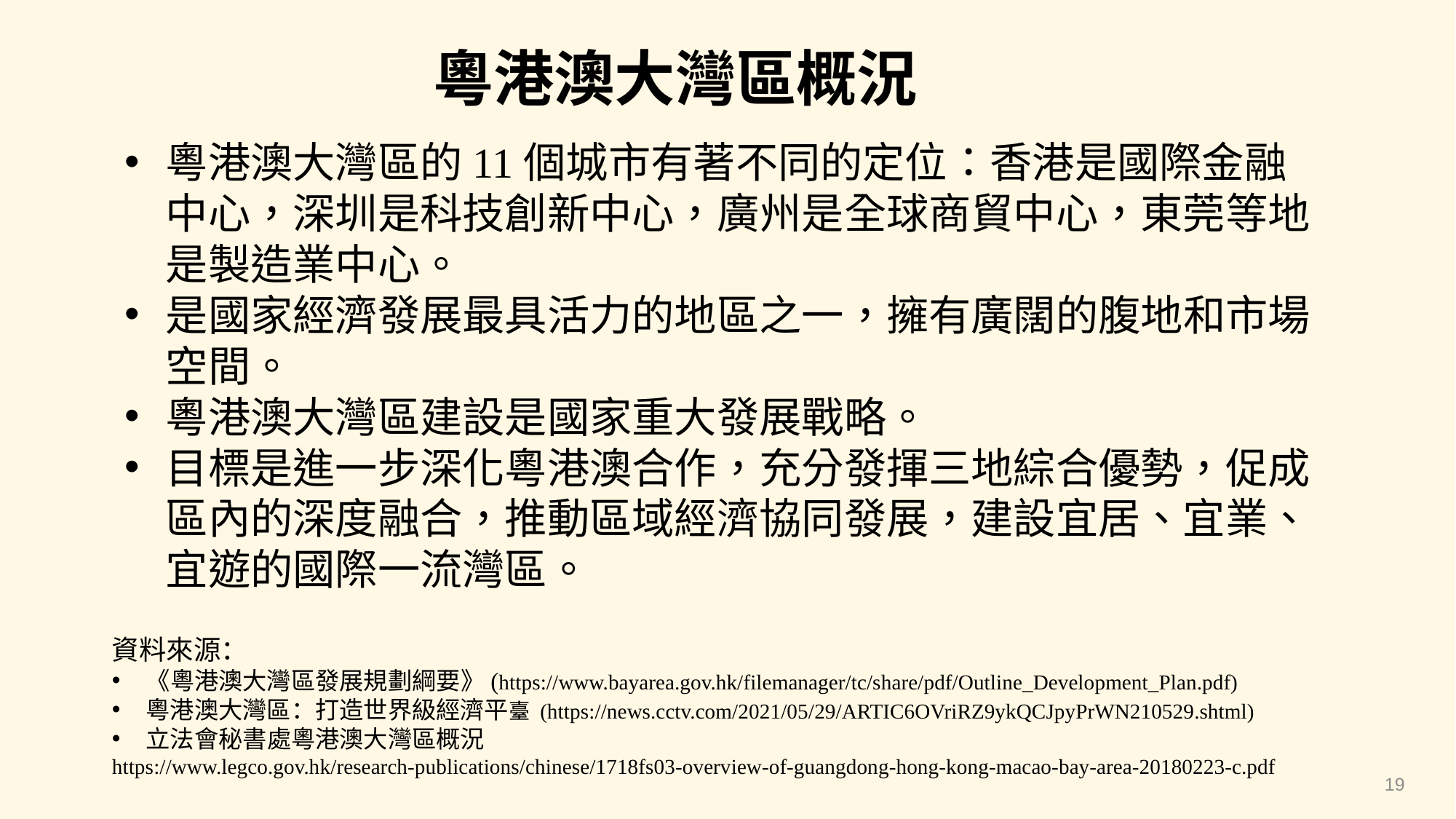

粵港澳大灣區概況
粵港澳大灣區的11個城市有著不同的定位：香港是國際金融中心，深圳是科技創新中心，廣州是全球商貿中心，東莞等地是製造業中心。
是國家經濟發展最具活力的地區之一，擁有廣闊的腹地和市場空間。
粵港澳大灣區建設是國家重大發展戰略。
目標是進一步深化粵港澳合作，充分發揮三地綜合優勢，促成區內的深度融合，推動區域經濟協同發展，建設宜居、宜業、宜遊的國際一流灣區。

資料來源：
《粵港澳大灣區發展規劃綱要》(https://www.bayarea.gov.hk/filemanager/tc/share/pdf/Outline_Development_Plan.pdf)
粵港澳大灣區：打造世界級經濟平臺 (https://news.cctv.com/2021/05/29/ARTIC6OVriRZ9ykQCJpyPrWN210529.shtml)
立法會秘書處粵港澳大灣區概況
https://www.legco.gov.hk/research-publications/chinese/1718fs03-overview-of-guangdong-hong-kong-macao-bay-area-20180223-c.pdf